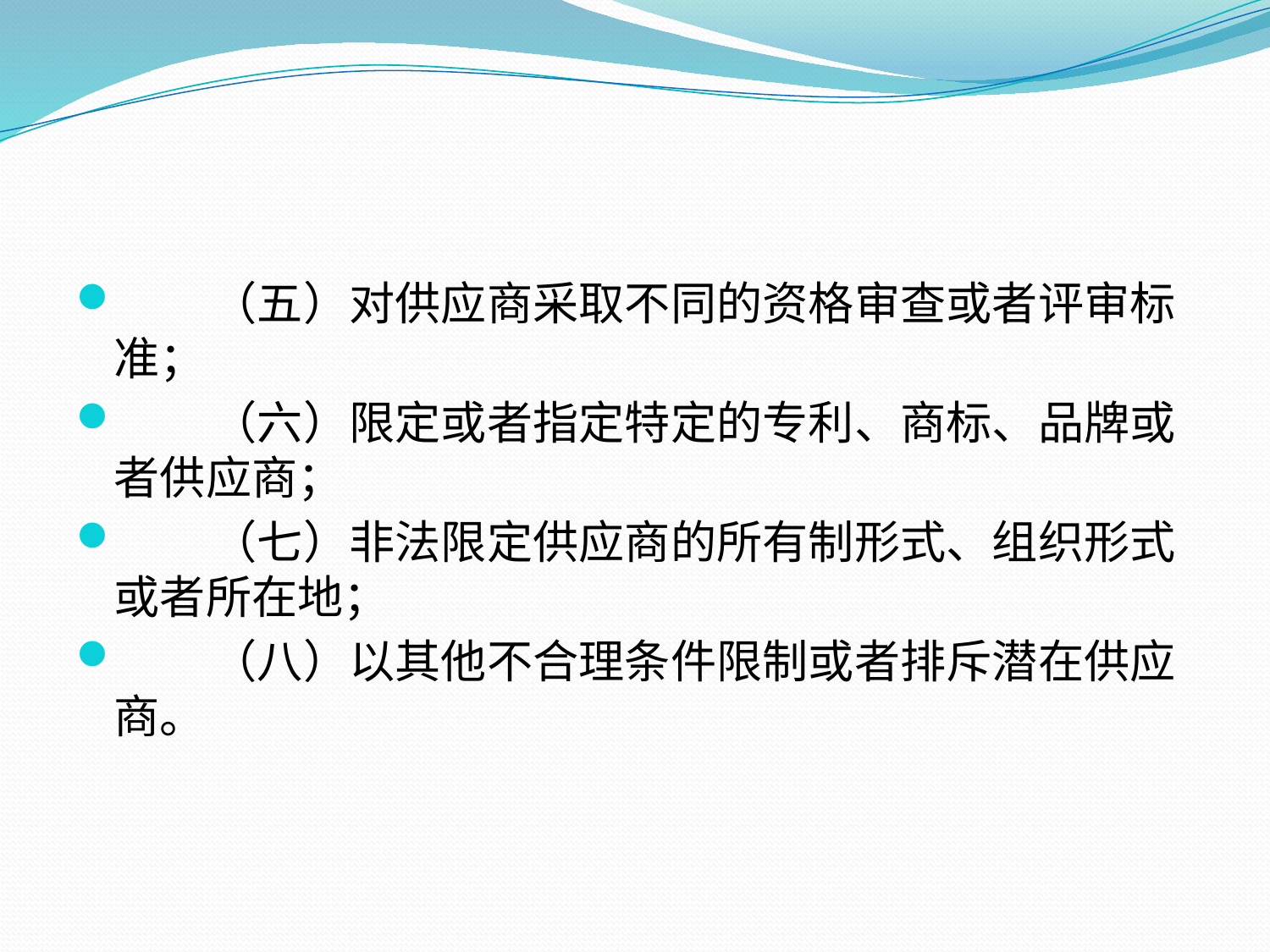

#
　　（五）对供应商采取不同的资格审查或者评审标准；
　　（六）限定或者指定特定的专利、商标、品牌或者供应商；
　　（七）非法限定供应商的所有制形式、组织形式或者所在地；
　　（八）以其他不合理条件限制或者排斥潜在供应商。